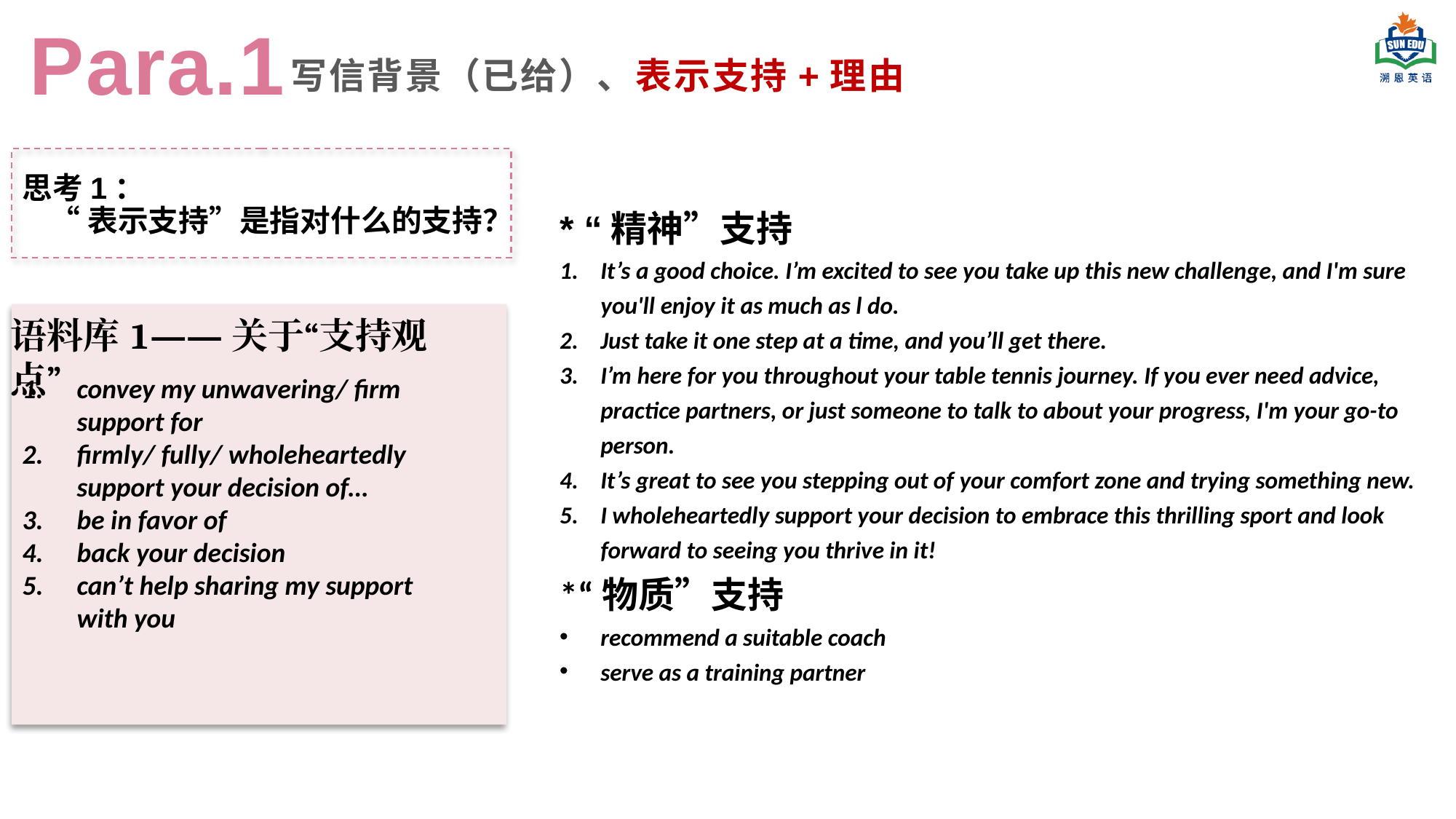

Para.1
写信背景（已给）、表示支持+理由

思考1：
    “表示支持”是指对什么的支持？
* “精神”支持
It’s a good choice. I’m excited to see you take up this new challenge, and I'm sure you'll enjoy it as much as l do.
Just take it one step at a time, and you’ll get there.
I’m here for you throughout your table tennis journey. If you ever need advice, practice partners, or just someone to talk to about your progress, I'm your go-to person.
It’s great to see you stepping out of your comfort zone and trying something new.
I wholeheartedly support your decision to embrace this thrilling sport and look forward to seeing you thrive in it!
*“物质”支持
recommend a suitable coach
serve as a training partner

语料库1——关于“支持观点”
convey my unwavering/ firm support for
firmly/ fully/ wholeheartedly support your decision of…
be in favor of
back your decision
can’t help sharing my support with you